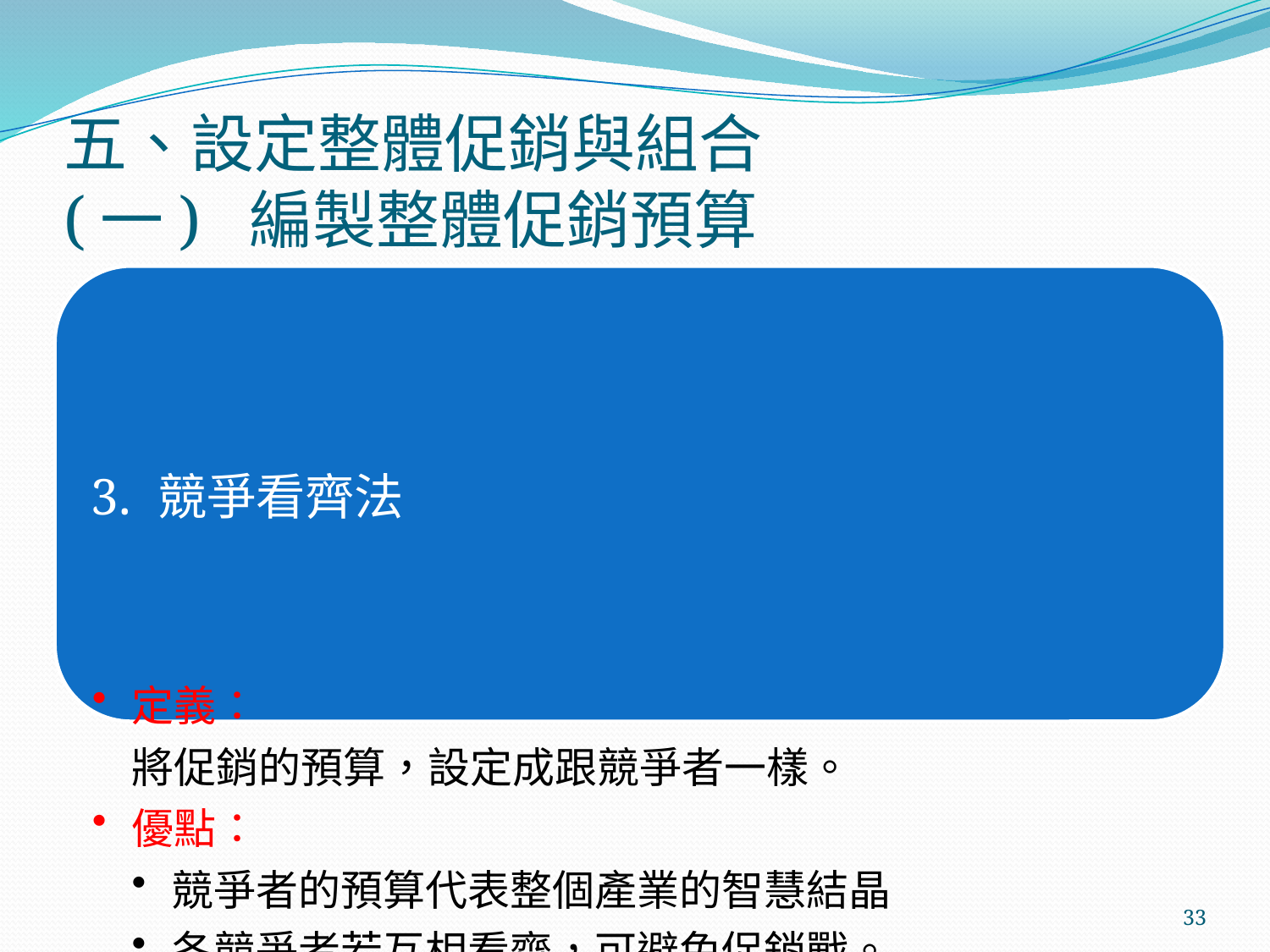

# 五、設定整體促銷與組合 (一)  編製整體促銷預算
3. 競爭看齊法
定義：
將促銷的預算，設定成跟競爭者一樣。
優點：
競爭者的預算代表整個產業的智慧結晶
33